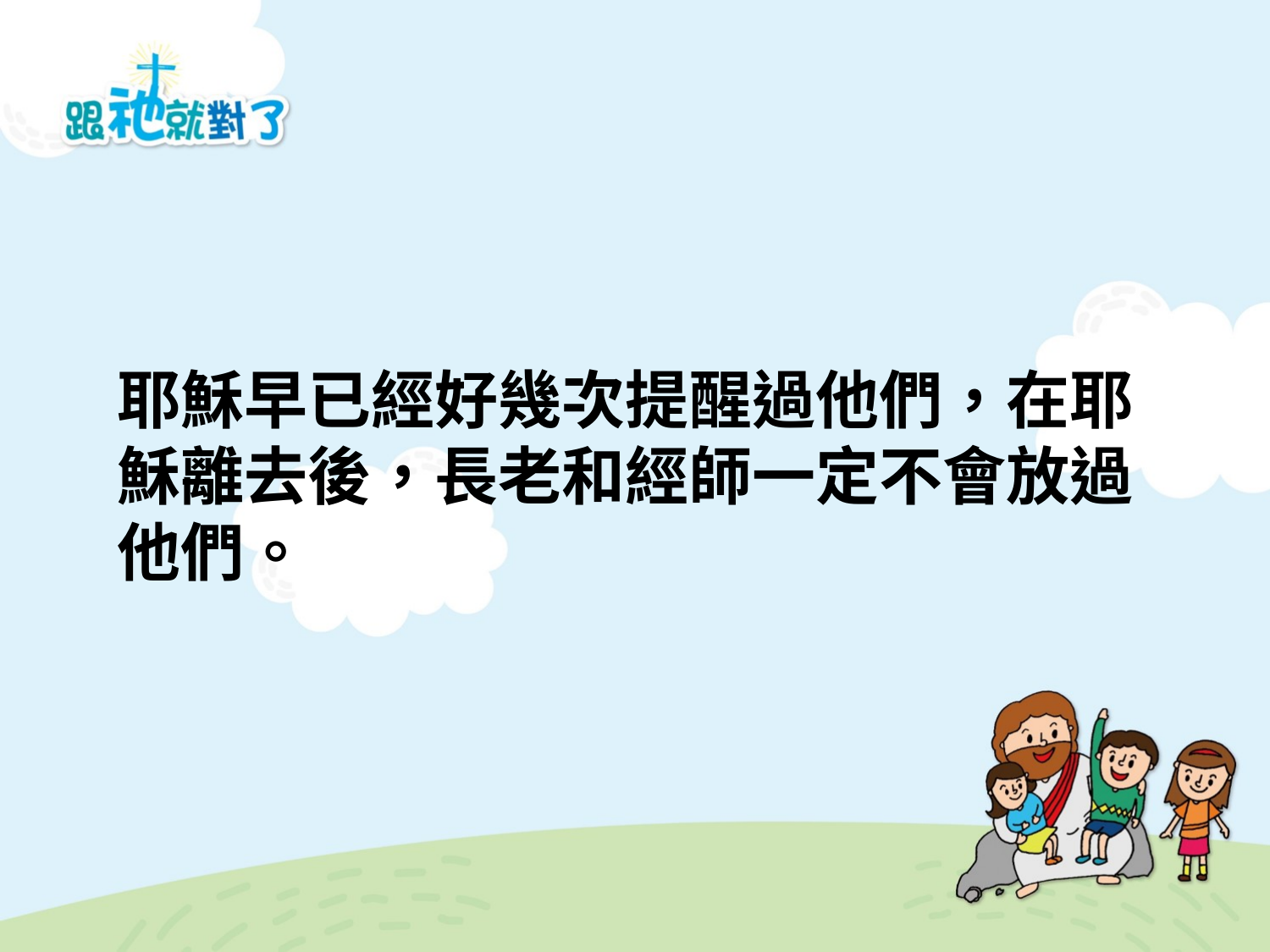

耶穌早已經好幾次提醒過他們，在耶穌離去後，長老和經師一定不會放過他們。